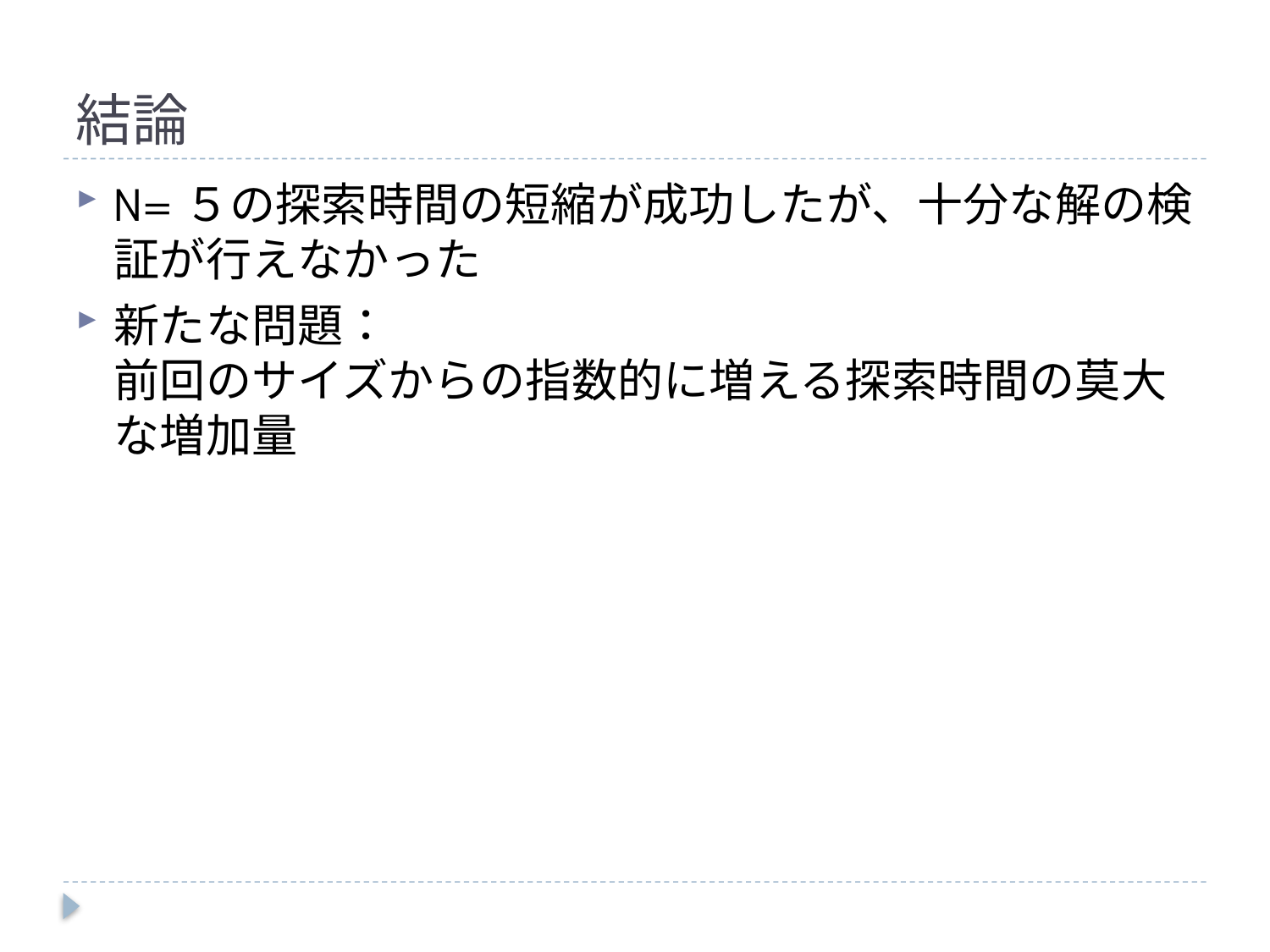

# 結論
N=５の探索時間の短縮が成功したが、十分な解の検証が行えなかった
新たな問題：
前回のサイズからの指数的に増える探索時間の莫大な増加量